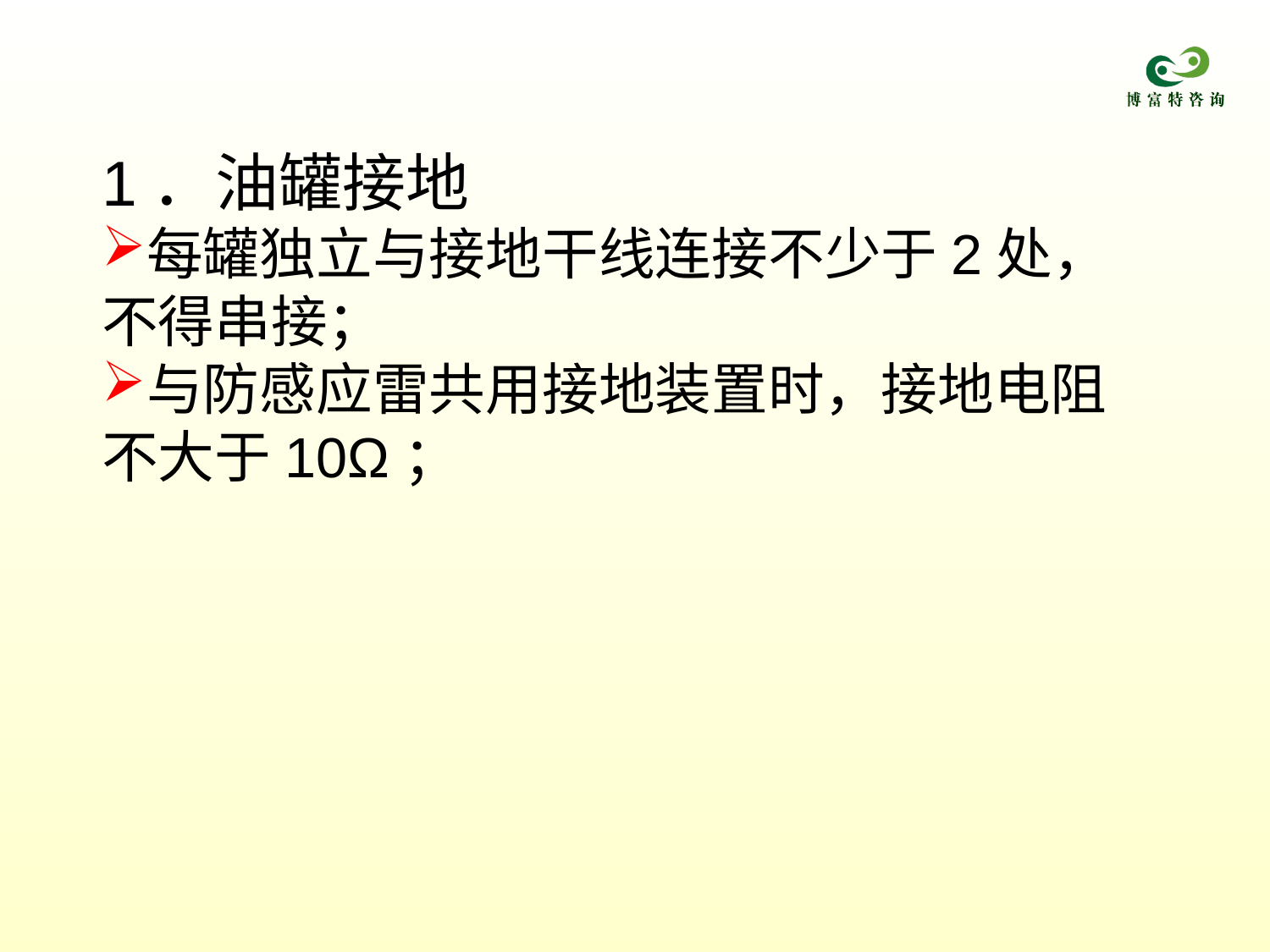

1．油罐接地
每罐独立与接地干线连接不少于2处，不得串接；
与防感应雷共用接地装置时，接地电阻不大于10Ω；

104